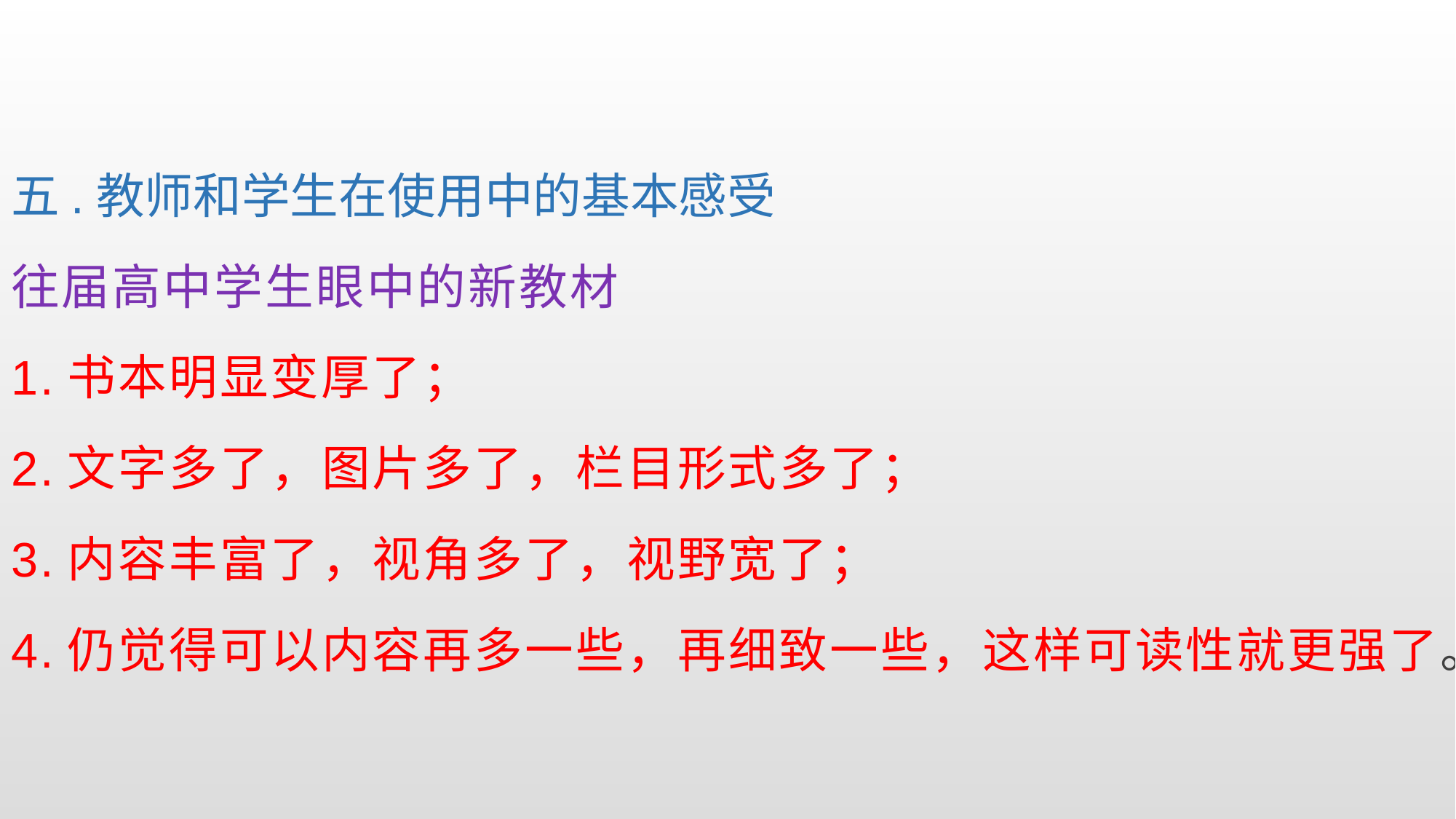

五.教师和学生在使用中的基本感受
往届高中学生眼中的新教材
1.书本明显变厚了；
2.文字多了，图片多了，栏目形式多了；
3.内容丰富了，视角多了，视野宽了；
4.仍觉得可以内容再多一些，再细致一些，这样可读性就更强了。